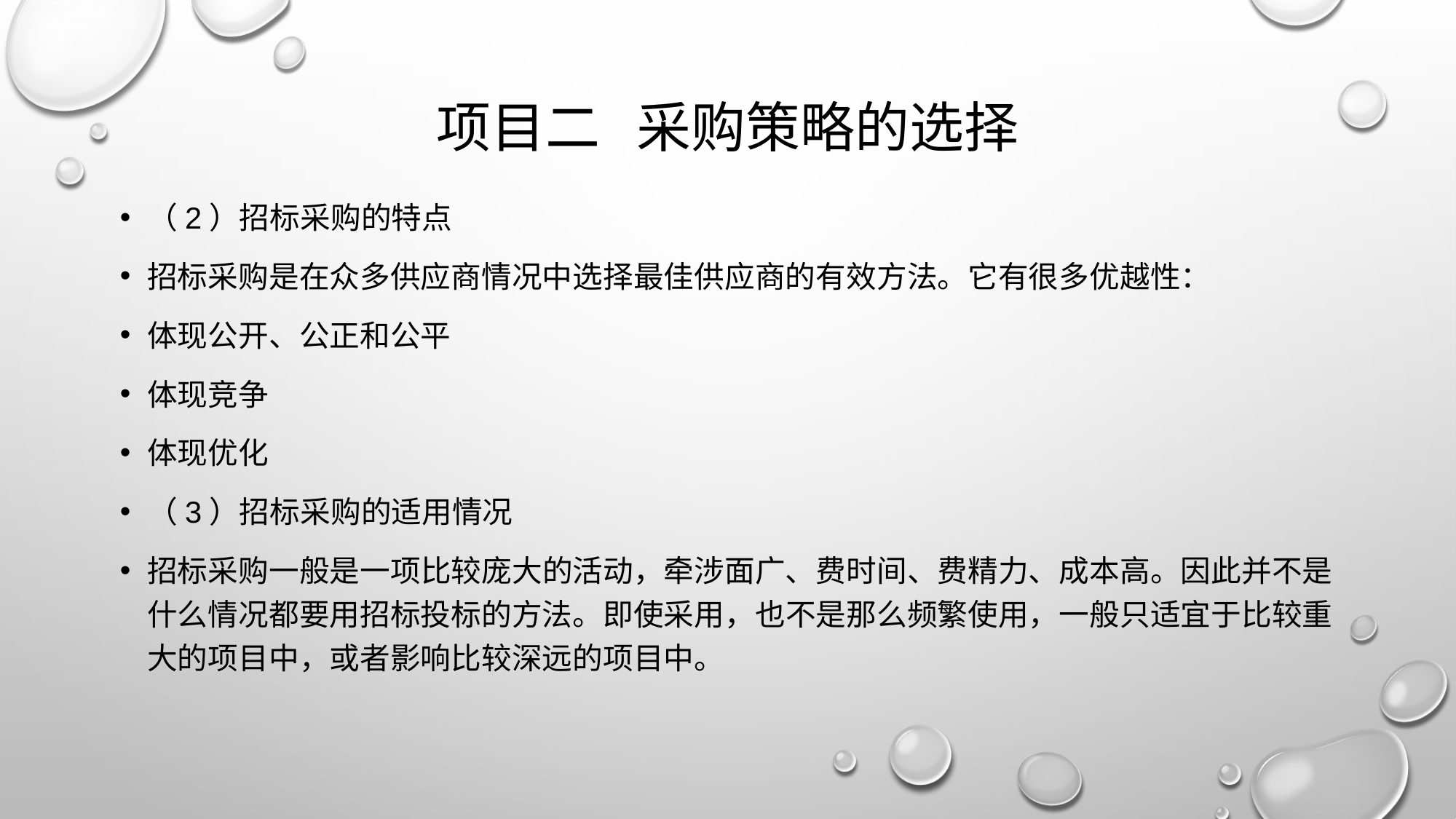

# 项目二   采购策略的选择
（2）招标采购的特点
招标采购是在众多供应商情况中选择最佳供应商的有效方法。它有很多优越性：
体现公开、公正和公平
体现竞争
体现优化
（3）招标采购的适用情况
招标采购一般是一项比较庞大的活动，牵涉面广、费时间、费精力、成本高。因此并不是什么情况都要用招标投标的方法。即使采用，也不是那么频繁使用，一般只适宜于比较重大的项目中，或者影响比较深远的项目中。